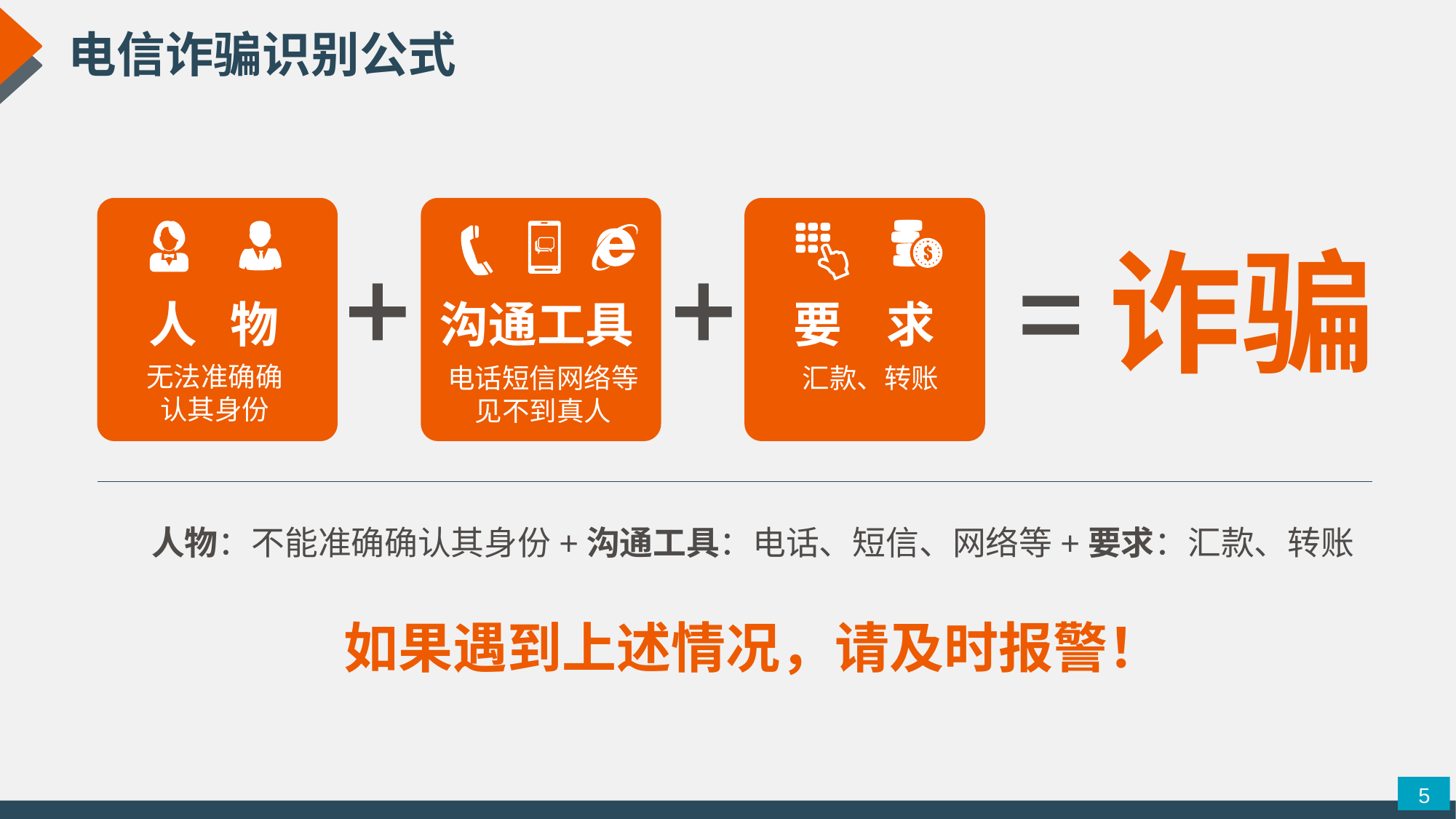

电信诈骗识别公式

诈骗

人   物
沟通工具
要    求

无法准确确认其身份
电话短信网络等见不到真人
汇款、转账
人物：不能准确确认其身份+沟通工具：电话、短信、网络等+要求：汇款、转账
如果遇到上述情况，请及时报警！